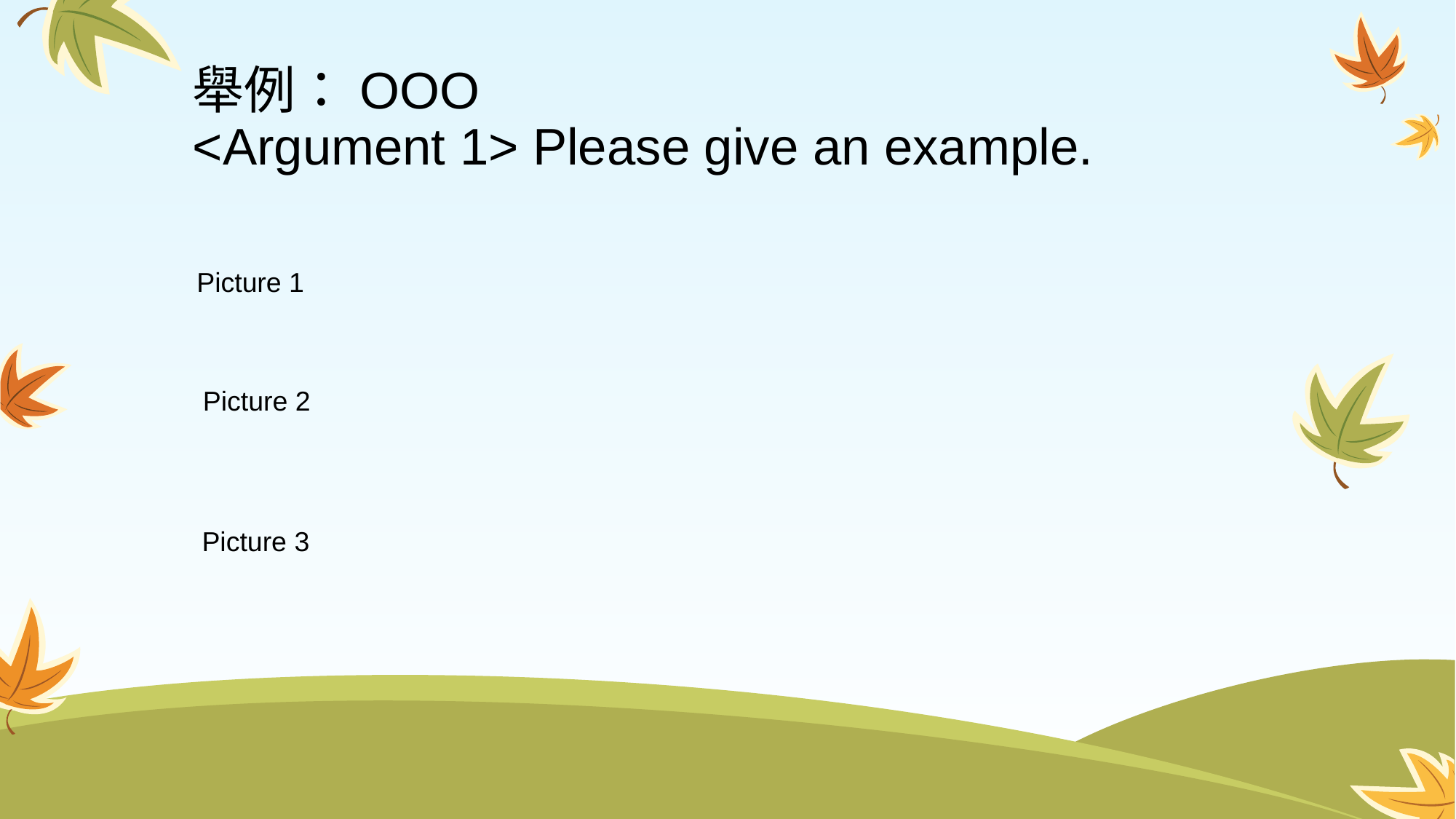

# 舉例：OOO <Argument 1> Please give an example.
Picture 1
Picture 2
Picture 3